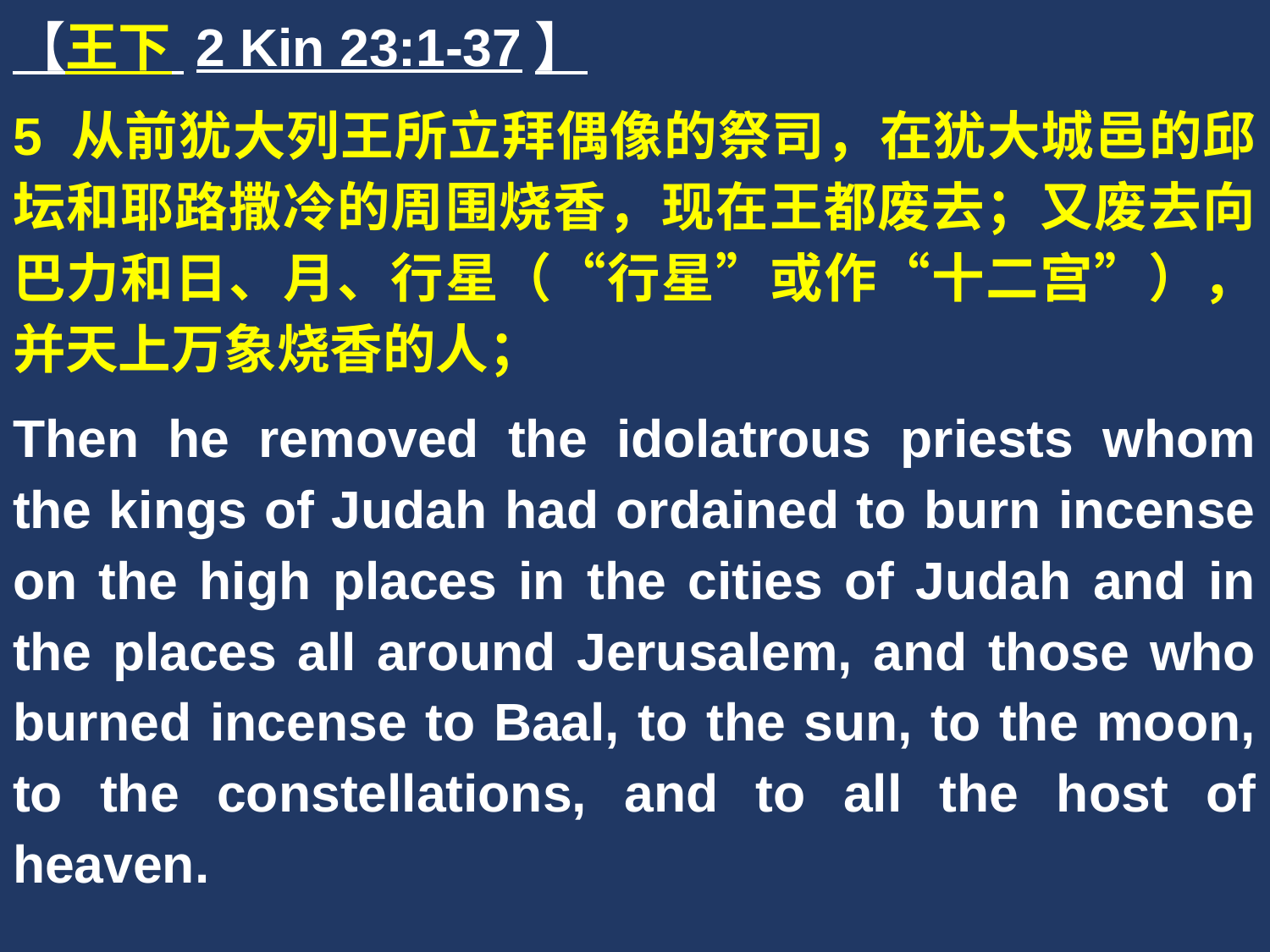

【王下 2 Kin 23:1-37】
5 从前犹大列王所立拜偶像的祭司，在犹大城邑的邱坛和耶路撒冷的周围烧香，现在王都废去；又废去向巴力和日、月、行星（“行星”或作“十二宫”），并天上万象烧香的人；
Then he removed the idolatrous priests whom the kings of Judah had ordained to burn incense on the high places in the cities of Judah and in the places all around Jerusalem, and those who burned incense to Baal, to the sun, to the moon, to the constellations, and to all the host of heaven.